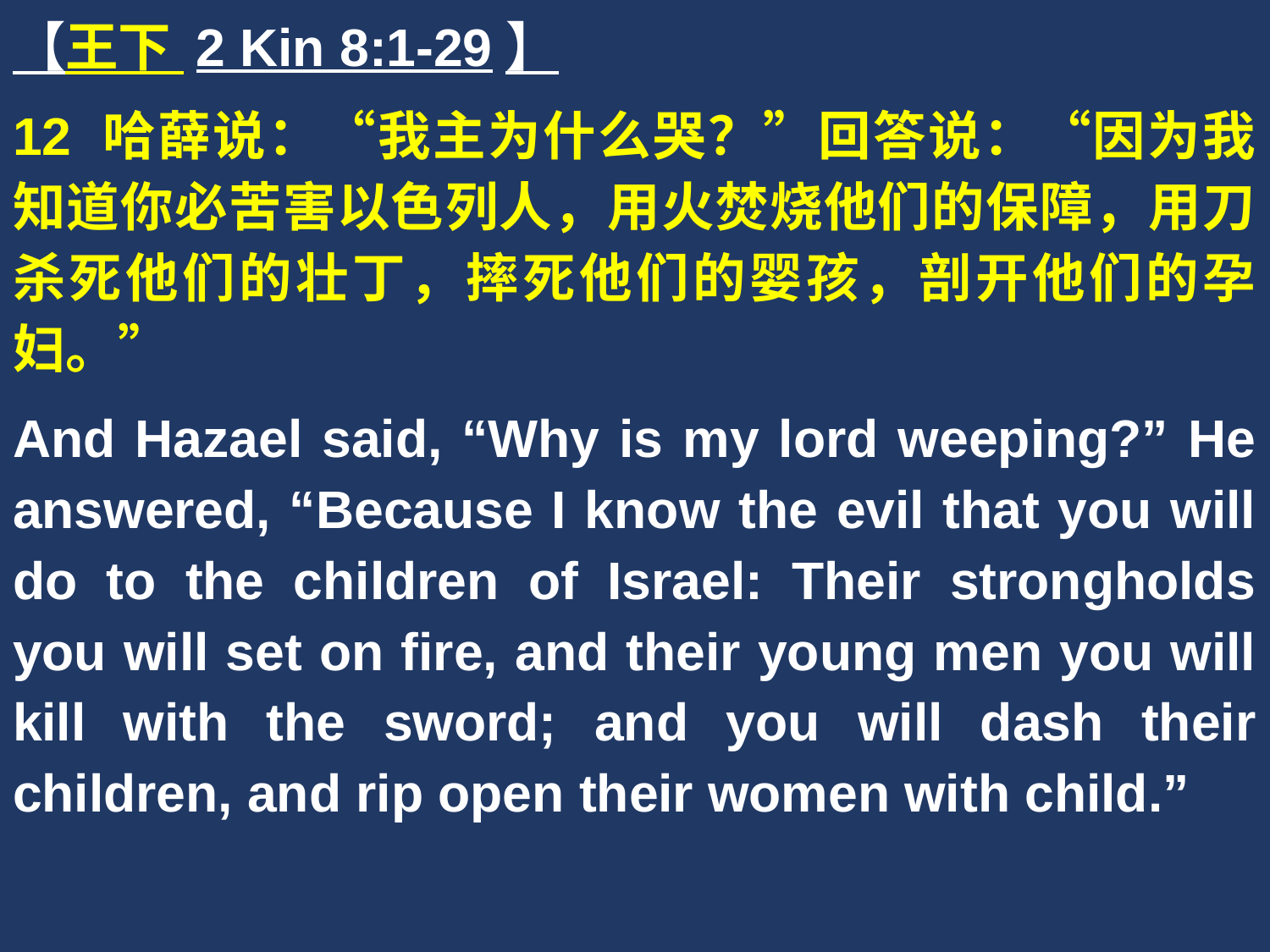

【王下 2 Kin 8:1-29】
12 哈薛说：“我主为什么哭？”回答说：“因为我知道你必苦害以色列人，用火焚烧他们的保障，用刀杀死他们的壮丁，摔死他们的婴孩，剖开他们的孕妇。”
And Hazael said, “Why is my lord weeping?” He answered, “Because I know the evil that you will do to the children of Israel: Their strongholds you will set on fire, and their young men you will kill with the sword; and you will dash their children, and rip open their women with child.”